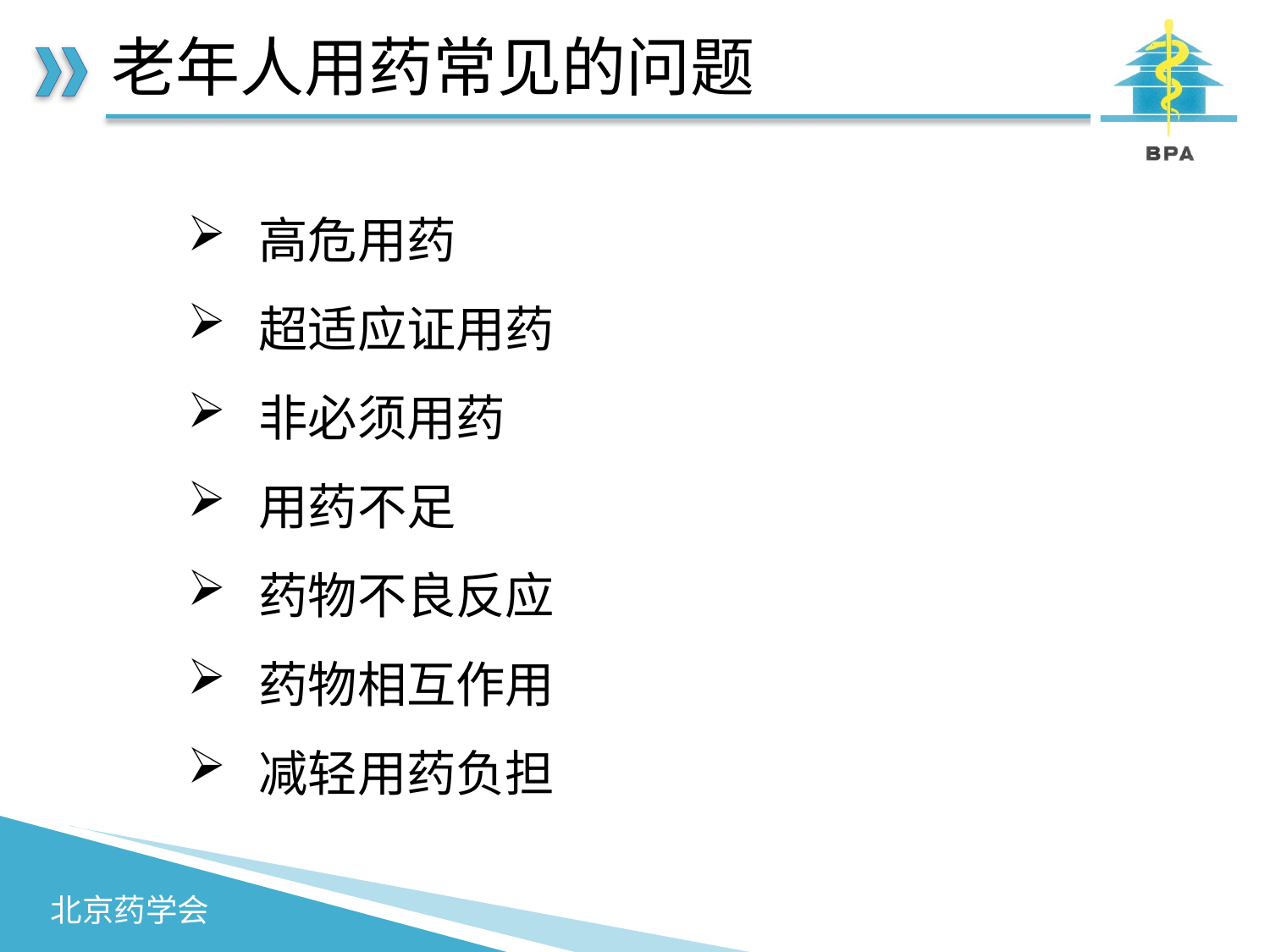

# 老年人用药常见的问题
高危用药
超适应证用药
非必须用药
用药不足
药物不良反应
药物相互作用
减轻用药负担